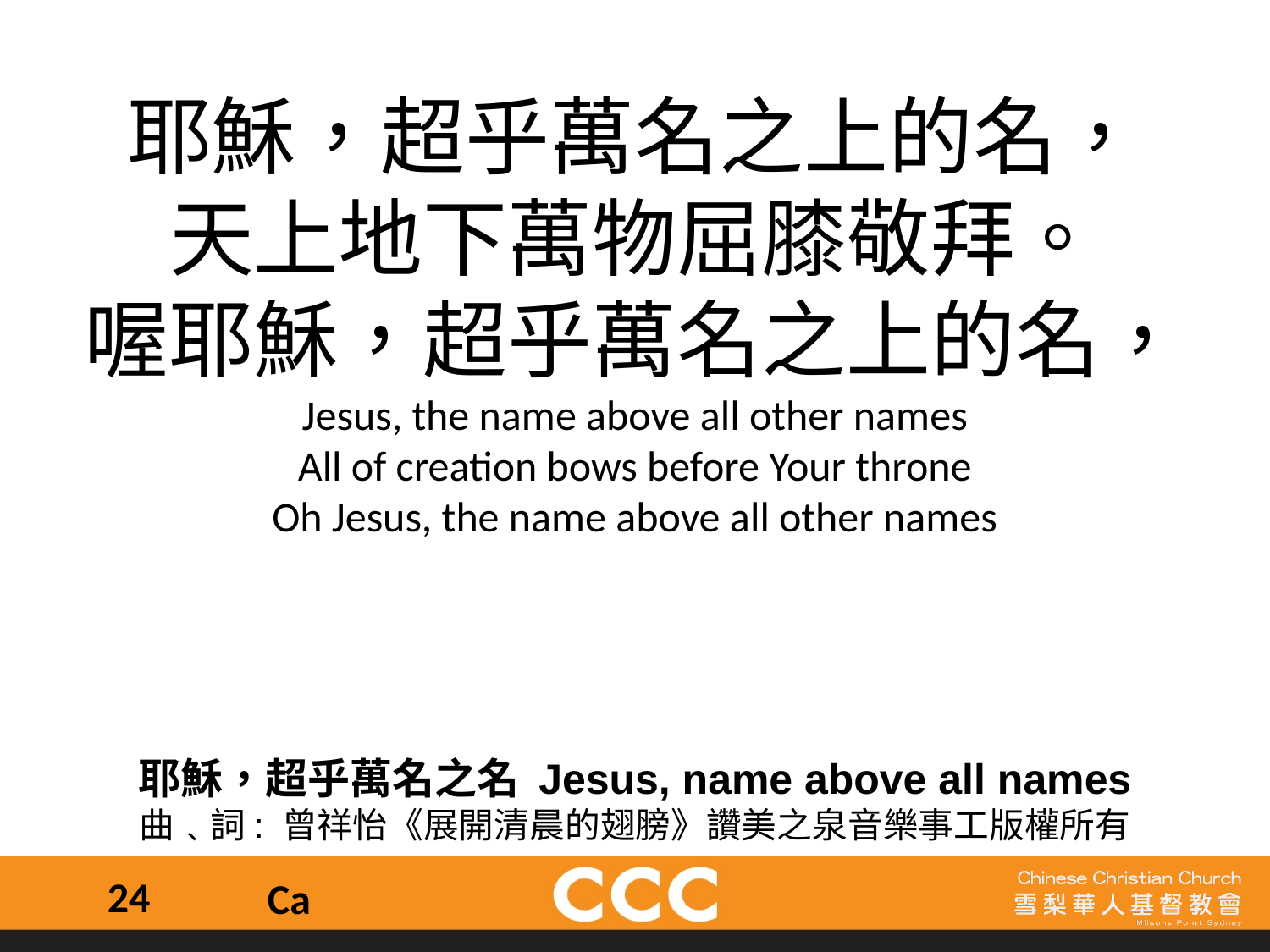

耶穌，超乎萬名之上的名，
天上地下萬物屈膝敬拜。
喔耶穌，超乎萬名之上的名，
Jesus, the name above all other names
All of creation bows before Your throne
Oh Jesus, the name above all other names
耶穌，超乎萬名之名 Jesus, name above all names
曲﹑詞: 曾祥怡《展開清晨的翅膀》讚美之泉音樂事工版權所有
24
Ca